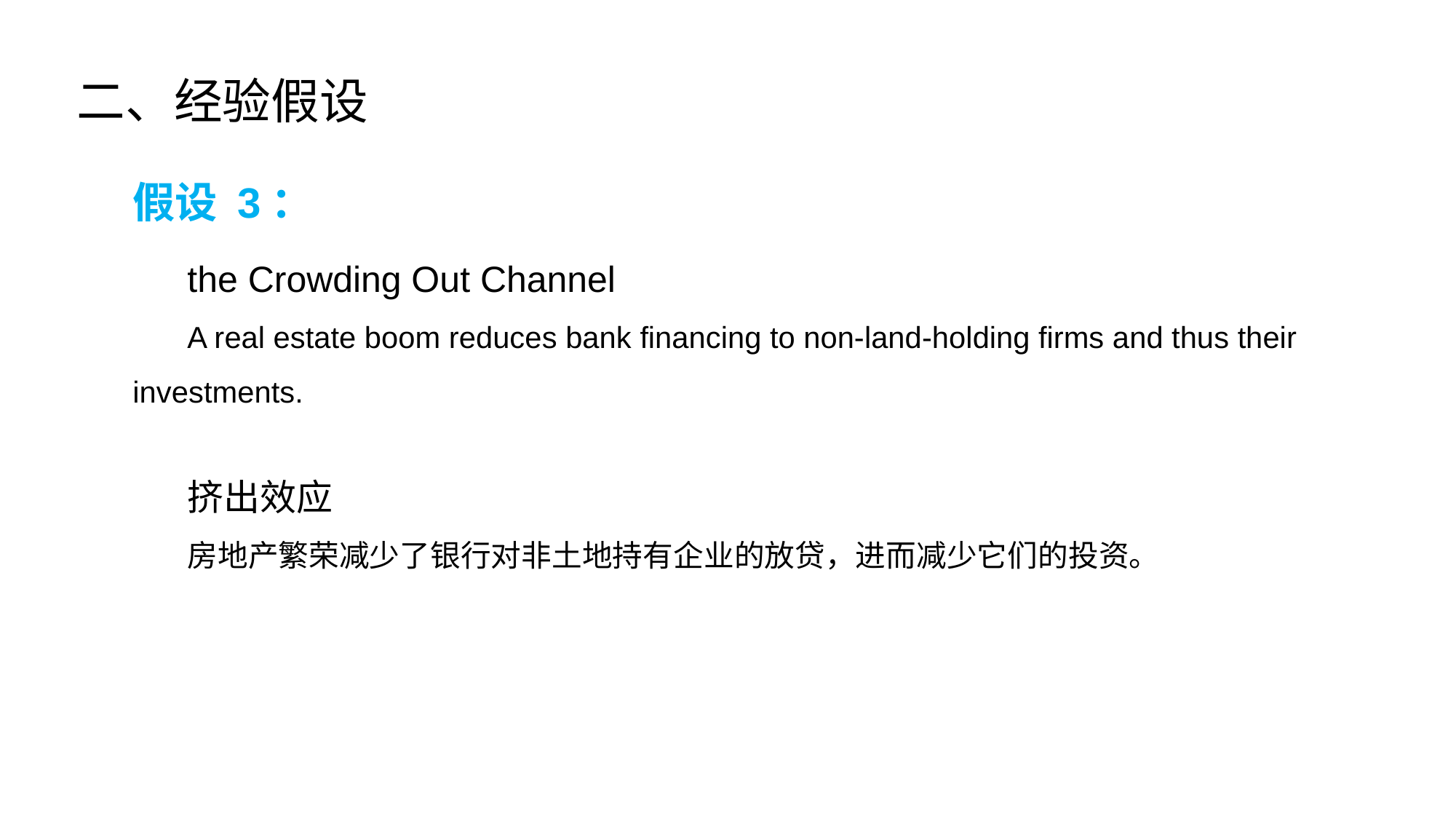

二、经验假设
假设 3：

the Crowding Out Channel
A real estate boom reduces bank financing to non-land-holding firms and thus their investments.

挤出效应
房地产繁荣减少了银行对非土地持有企业的放贷，进而减少它们的投资。